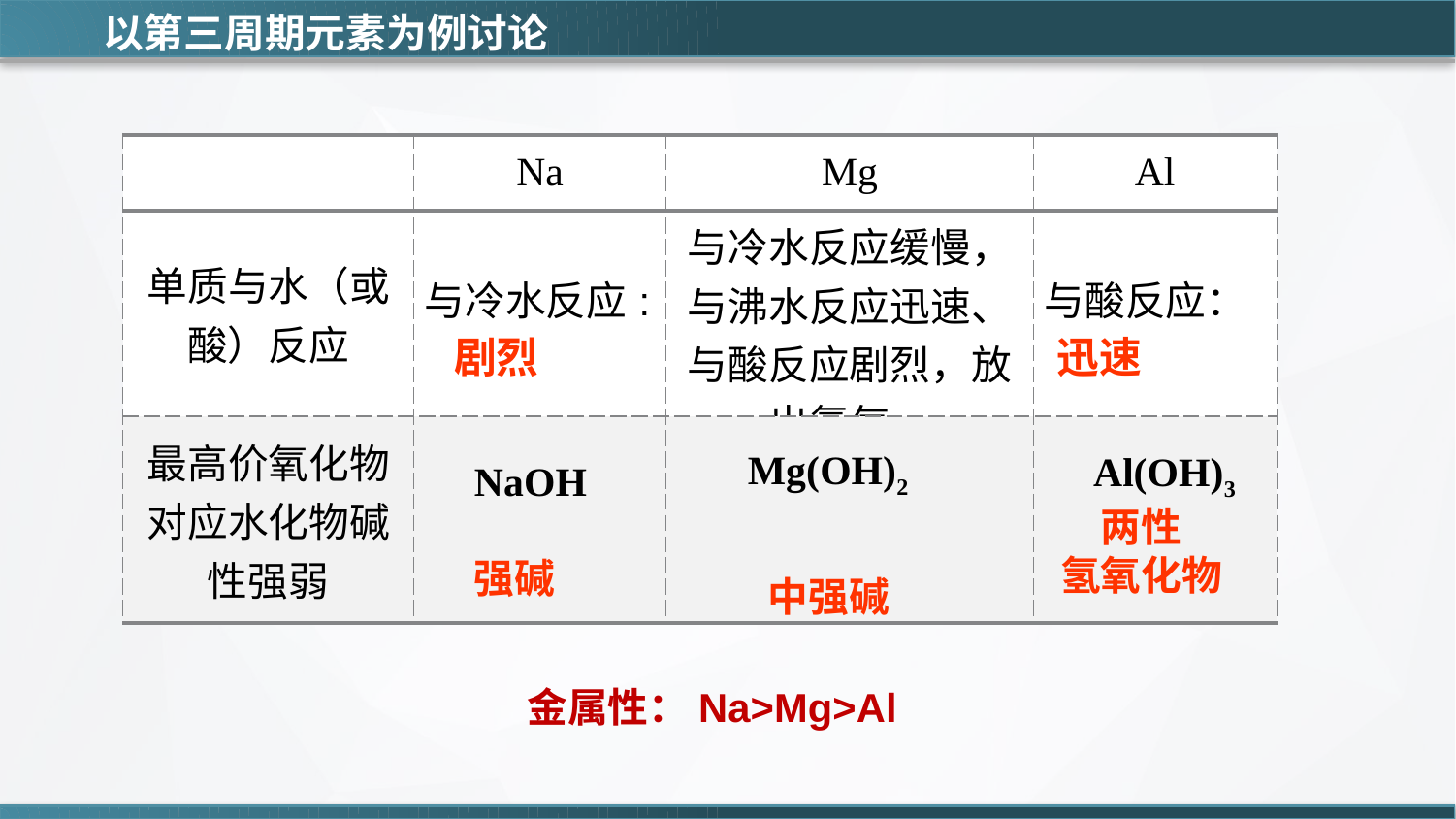

以第三周期元素为例讨论
|  | Na | Mg | Al |
| --- | --- | --- | --- |
| 单质与水（或酸）反应 | 与冷水反应: | 与冷水反应缓慢，与沸水反应迅速、与酸反应剧烈，放出氢气。 | 与酸反应： |
| 最高价氧化物对应水化物碱性强弱 |  |  |  |
迅速
剧烈
    Al(OH)3
两性
氢氧化物
Mg(OH)2

  中强碱

NaOH

强碱
金属性：Na>Mg>Al